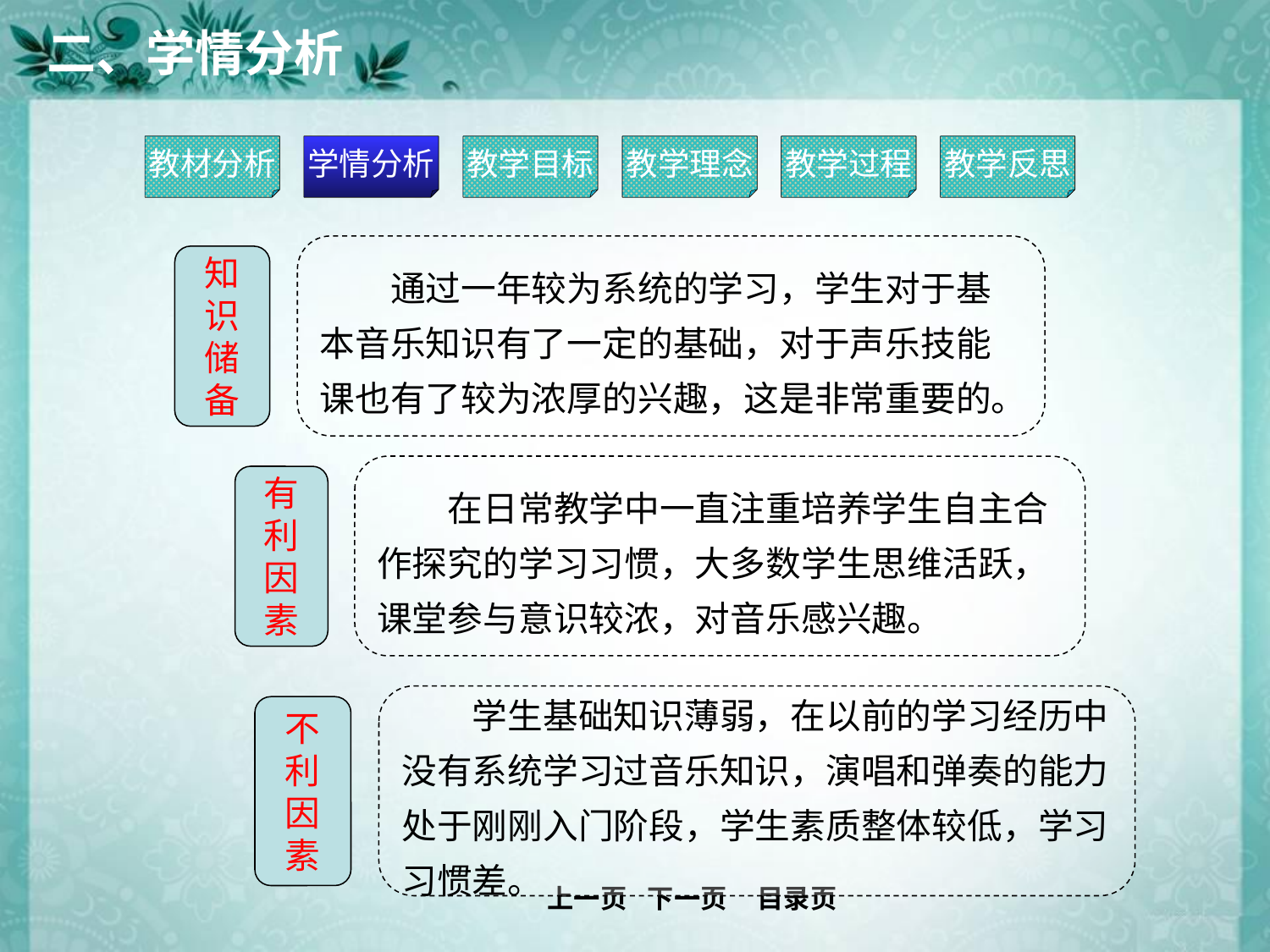

二、学情分析
　　通过一年较为系统的学习，学生对于基本音乐知识有了一定的基础，对于声乐技能课也有了较为浓厚的兴趣，这是非常重要的。
知识储备
　　在日常教学中一直注重培养学生自主合作探究的学习习惯，大多数学生思维活跃，课堂参与意识较浓，对音乐感兴趣。
有利因素
　　学生基础知识薄弱，在以前的学习经历中没有系统学习过音乐知识，演唱和弹奏的能力处于刚刚入门阶段，学生素质整体较低，学习习惯差。
不利因素